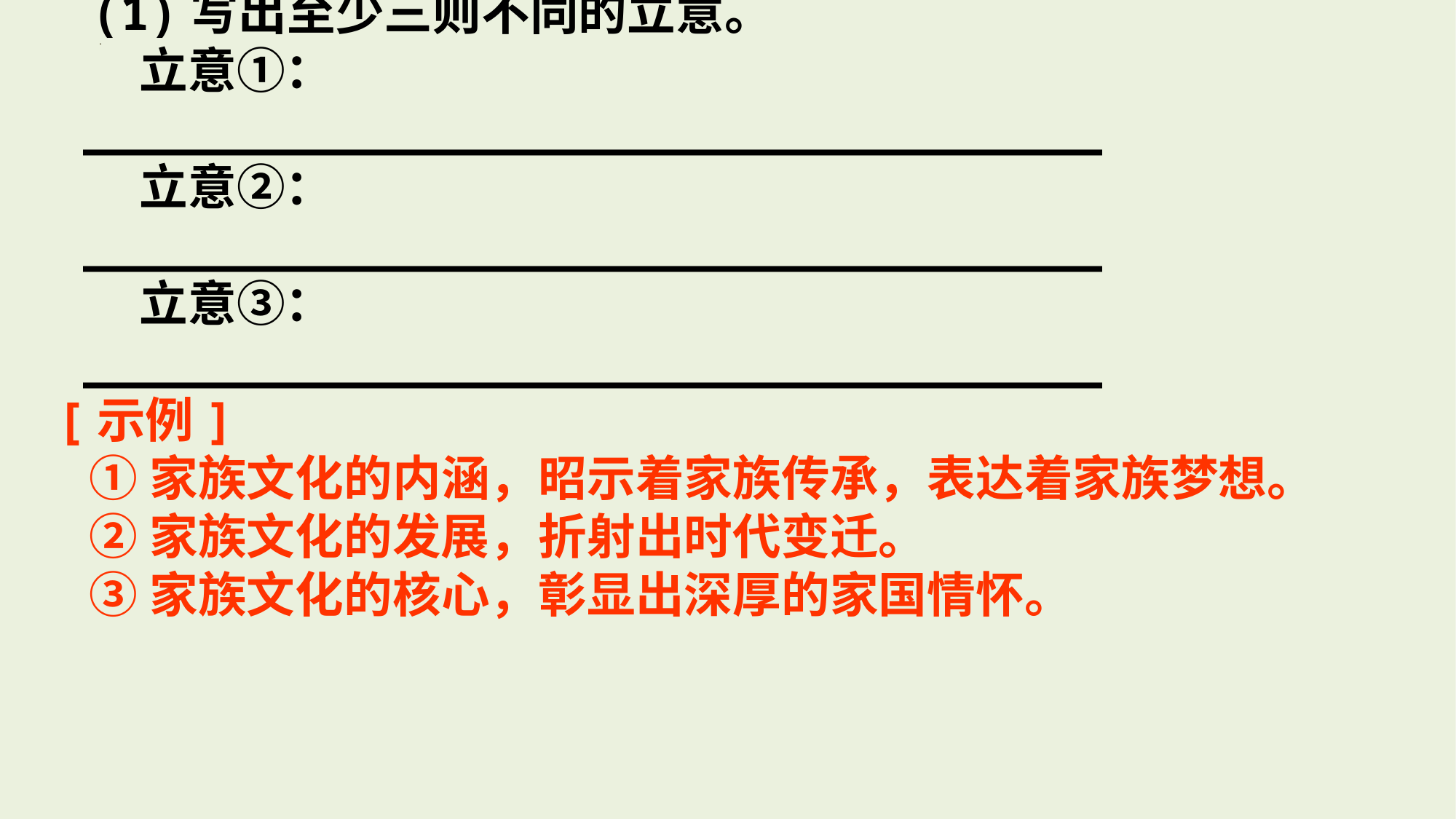

(1)写出至少三则不同的立意。
    立意①：___________________________________
    立意②：___________________________________
    立意③：___________________________________
[示例]
   ①家族文化的内涵，昭示着家族传承，表达着家族梦想。
   ②家族文化的发展，折射出时代变迁。
   ③家族文化的核心，彰显出深厚的家国情怀。